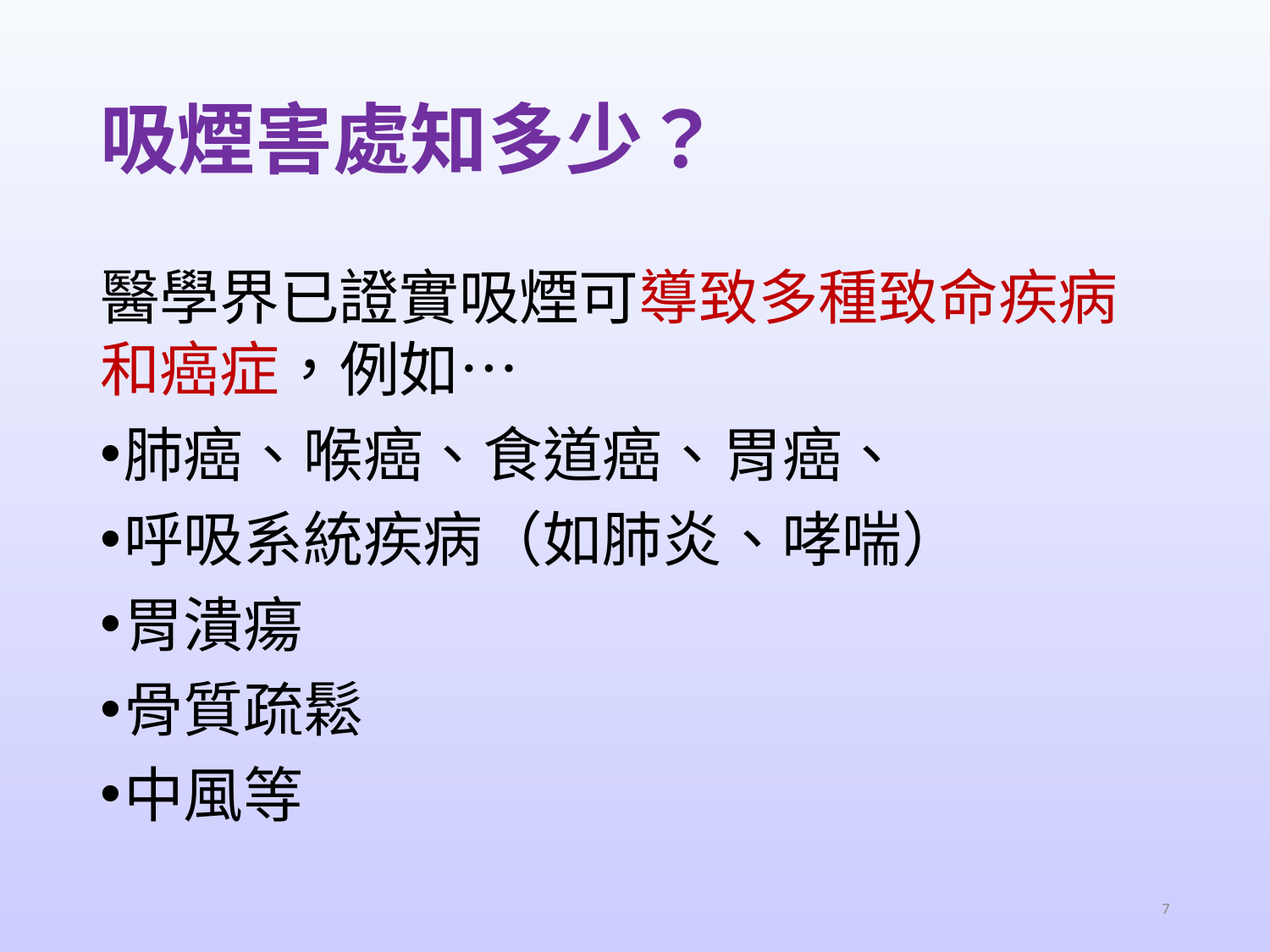

# 吸煙害處知多少？
醫學界已證實吸煙可導致多種致命疾病和癌症，例如…
肺癌、喉癌、食道癌、胃癌、
呼吸系統疾病（如肺炎、哮喘）
胃潰瘍
骨質疏鬆
中風等
7